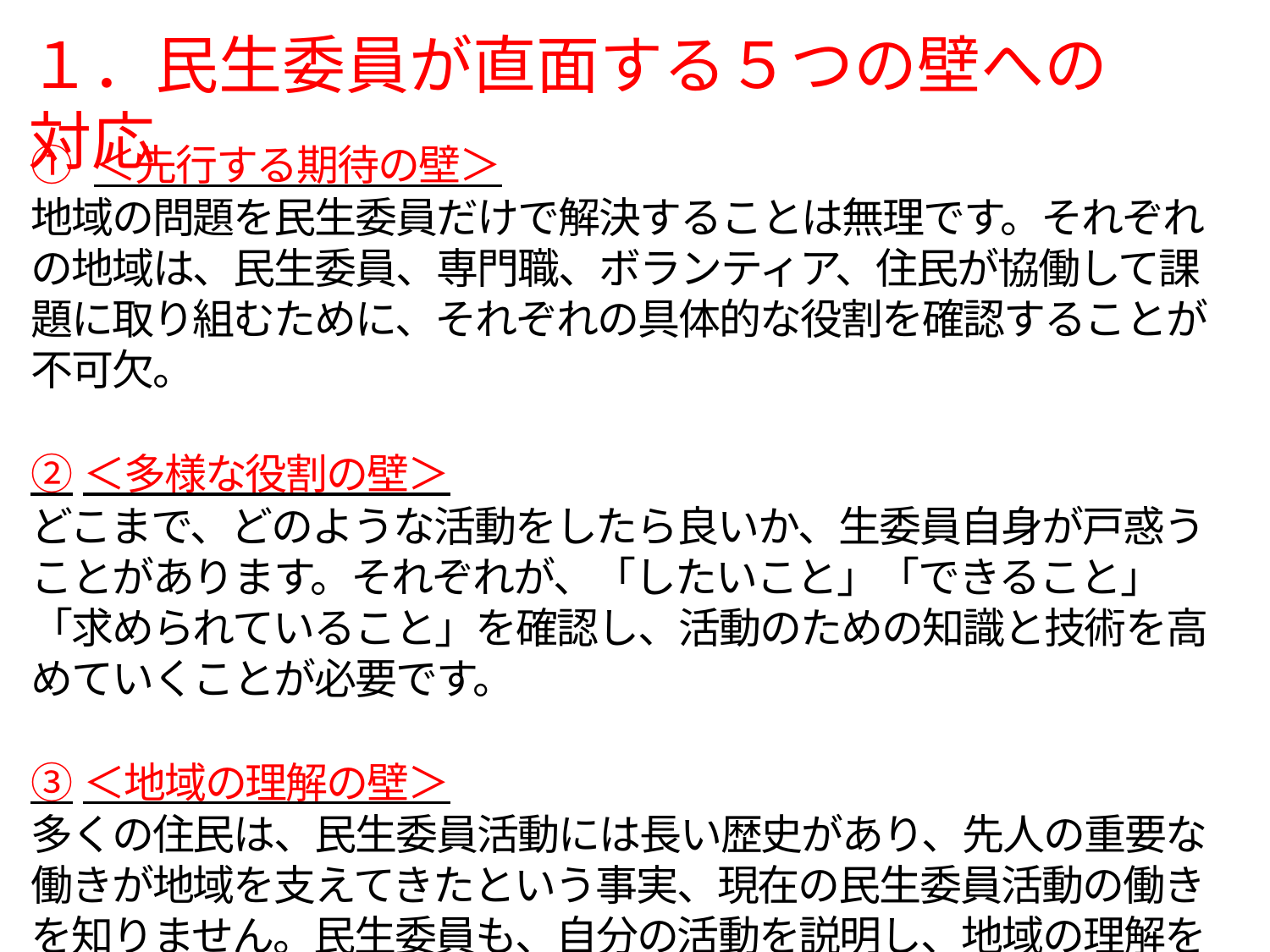

# １．民生委員が直面する５つの壁への対応
＜先行する期待の壁＞
地域の問題を民生委員だけで解決することは無理です。それぞれの地域は、民生委員、専門職、ボランティア、住民が協働して課題に取り組むために、それぞれの具体的な役割を確認することが不可欠。

②＜多様な役割の壁＞
どこまで、どのような活動をしたら良いか、生委員自身が戸惑うことがあります。それぞれが、「したいこと」「できること」「求められていること」を確認し、活動のための知識と技術を高めていくことが必要です。

③＜地域の理解の壁＞
多くの住民は、民生委員活動には長い歴史があり、先人の重要な働きが地域を支えてきたという事実、現在の民生委員活動の働きを知りません。民生委員も、自分の活動を説明し、地域の理解を広げることが求められています。
11